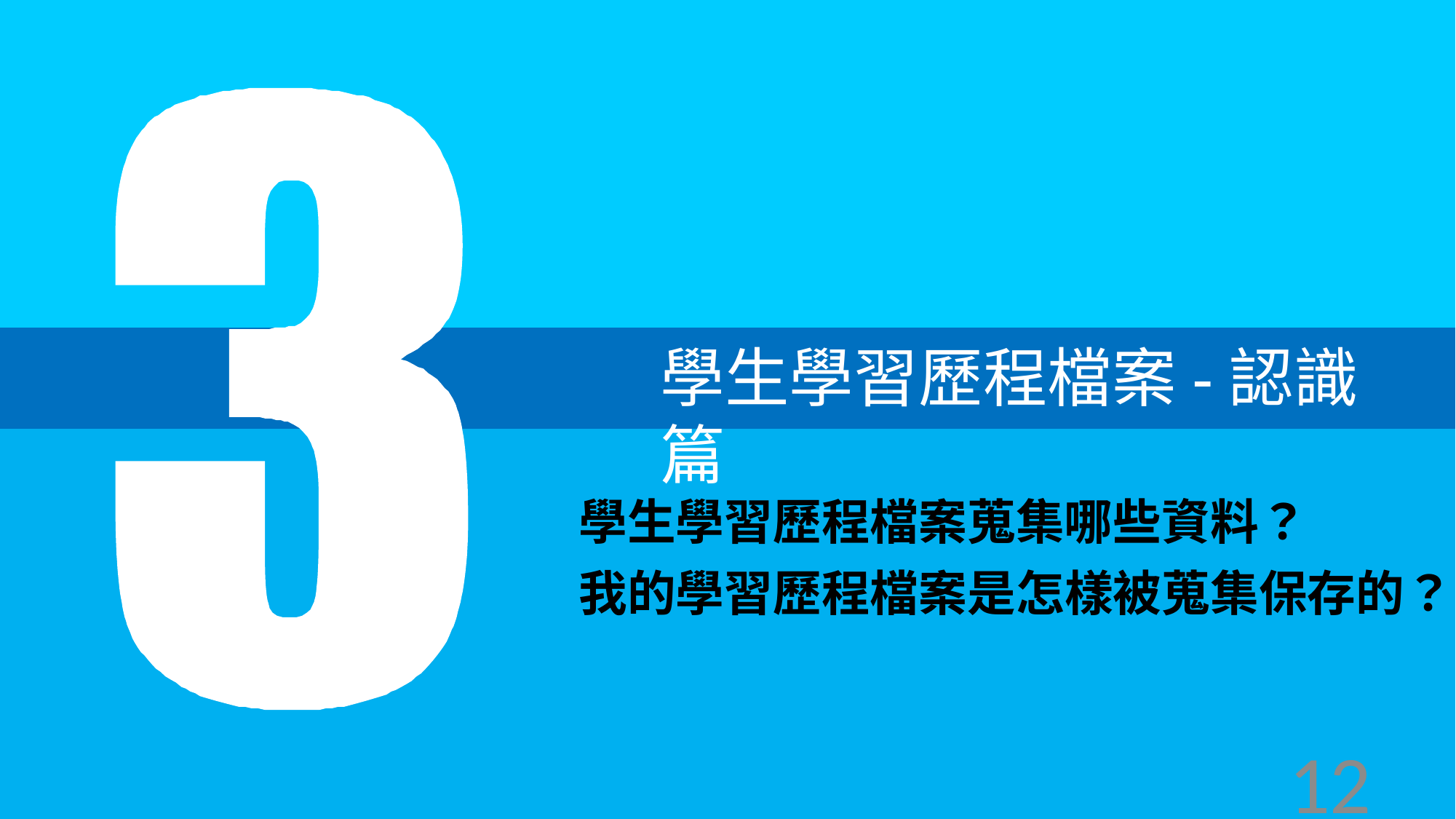

#

學生學習歷程檔案-認識篇

學生學習歷程檔案蒐集哪些資料？
我的學習歷程檔案是怎樣被蒐集保存的？
12